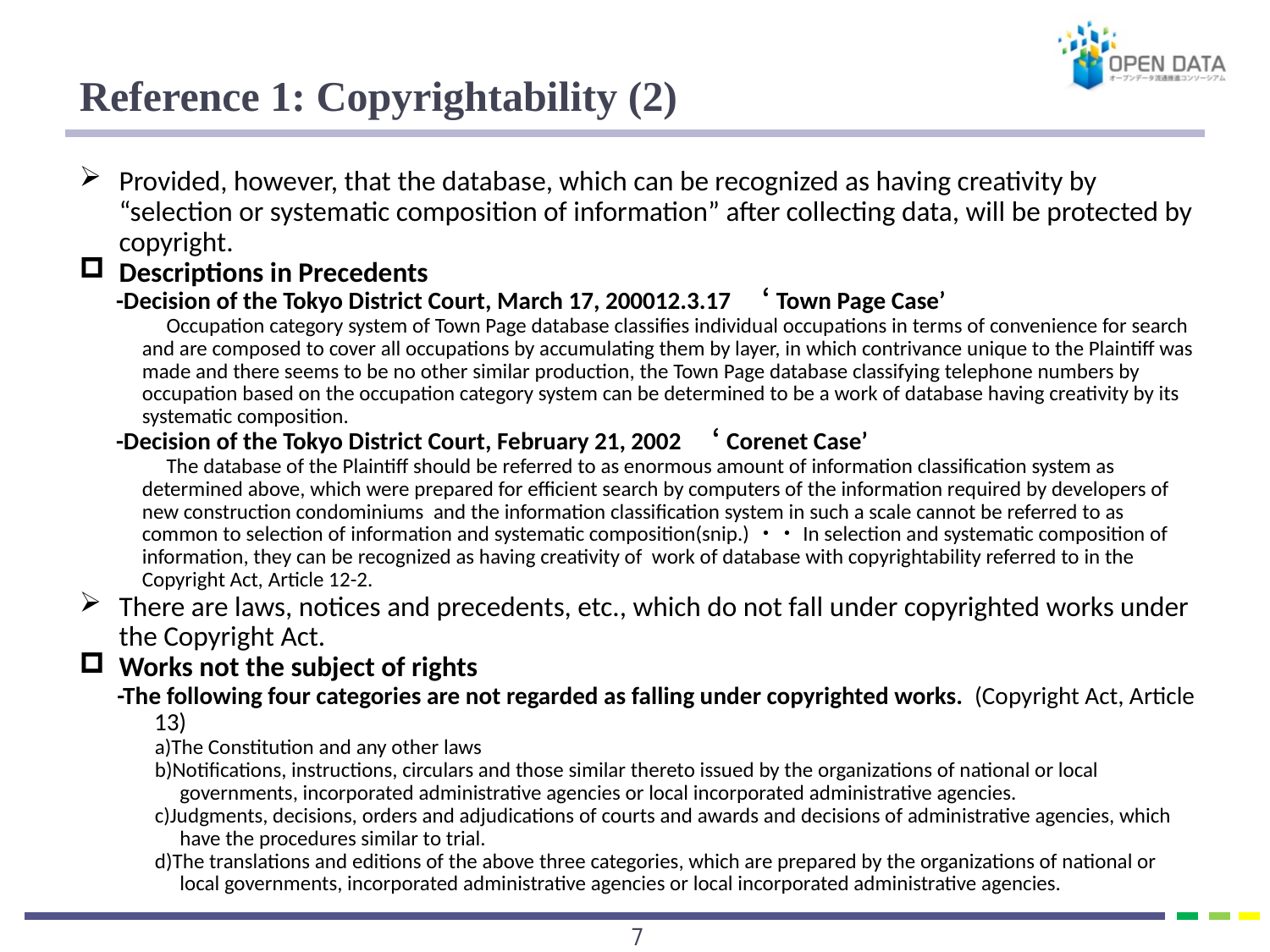

# Reference 1: Copyrightability (2)
Provided, however, that the database, which can be recognized as having creativity by “selection or systematic composition of information” after collecting data, will be protected by copyright.
Descriptions in Precedents
-Decision of the Tokyo District Court, March 17, 200012.3.17　‘Town Page Case’
　　　    Occupation category system of Town Page database classifies individual occupations in terms of convenience for search and are composed to cover all occupations by accumulating them by layer, in which contrivance unique to the Plaintiff was made and there seems to be no other similar production, the Town Page database classifying telephone numbers by occupation based on the occupation category system can be determined to be a work of database having creativity by its systematic composition.
-Decision of the Tokyo District Court, February 21, 2002　‘Corenet Case’
　　　    The database of the Plaintiff should be referred to as enormous amount of information classification system as determined above, which were prepared for efficient search by computers of the information required by developers of new construction condominiums  and the information classification system in such a scale cannot be referred to as common to selection of information and systematic composition(snip.)・・In selection and systematic composition of information, they can be recognized as having creativity of  work of database with copyrightability referred to in the Copyright Act, Article 12-2.
There are laws, notices and precedents, etc., which do not fall under copyrighted works under the Copyright Act.
Works not the subject of rights
-The following four categories are not regarded as falling under copyrighted works.  (Copyright Act, Article 13)
a)The Constitution and any other laws
b)Notifications, instructions, circulars and those similar thereto issued by the organizations of national or local governments, incorporated administrative agencies or local incorporated administrative agencies.
c)Judgments, decisions, orders and adjudications of courts and awards and decisions of administrative agencies, which have the procedures similar to trial.
d)The translations and editions of the above three categories, which are prepared by the organizations of national or local governments, incorporated administrative agencies or local incorporated administrative agencies.
7